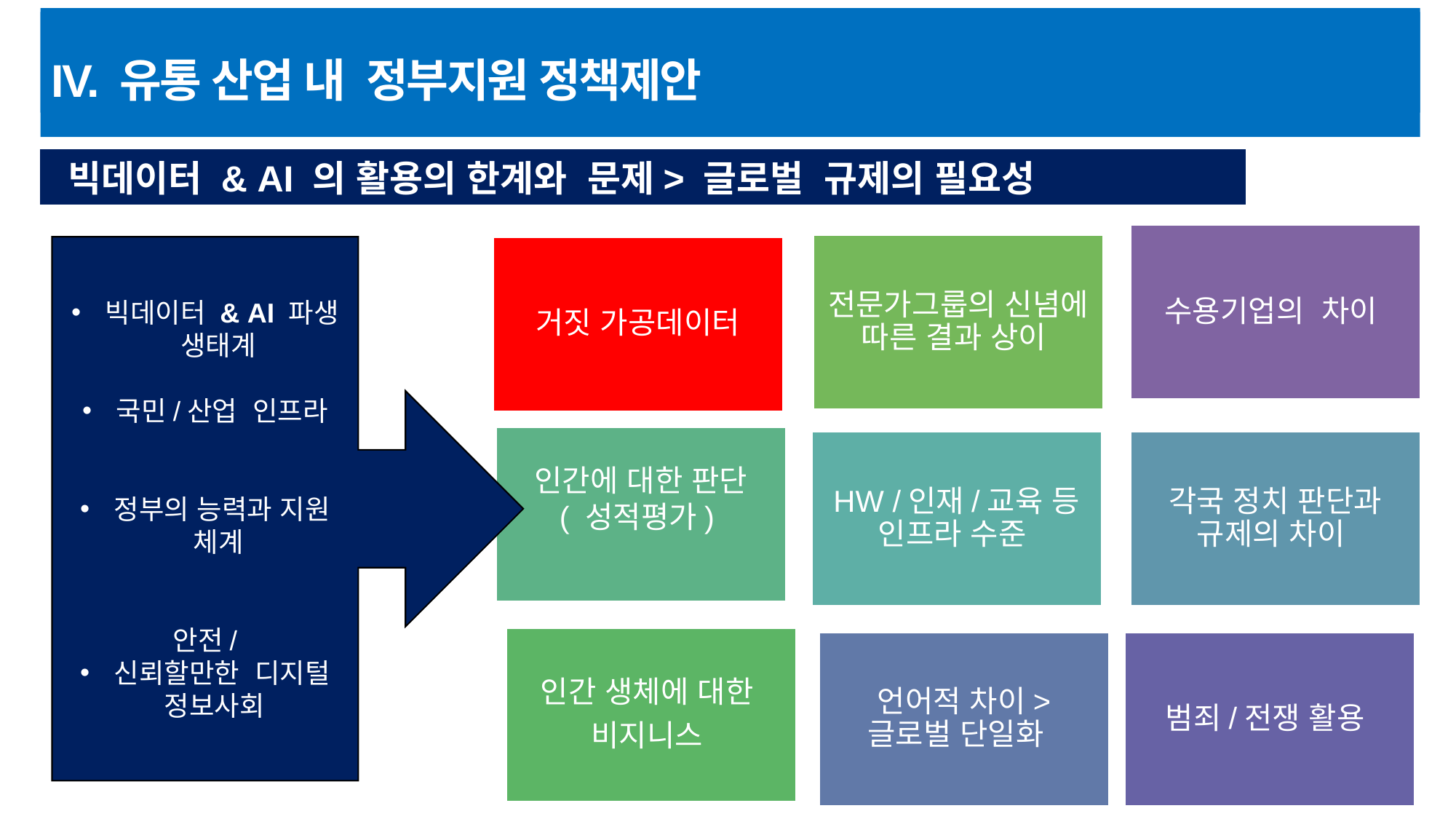

IV. 유통 산업 내  정부지원 정책제안

IV. 전략 및 정책시사점

 빅데이터 & AI 의 활용의 한계와  문제> 글로벌  규제의 필요성
거짓 가공데이터
전문가그룹의 신념에 따른 결과 상이
인간 생체에 대한
비지니스
인간에 대한 판단 ( 성적평가)

HW /인재/교육 등 인프라 수준
각국 정치 판단과 규제의 차이
언어적 차이> 글로벌 단일화
범죄/전쟁 활용
수용기업의  차이
빅데이터 & AI 파생 생태계

국민/산업  인프라

정부의 능력과 지원 체계

안전/
신뢰할만한  디지털 정보사회